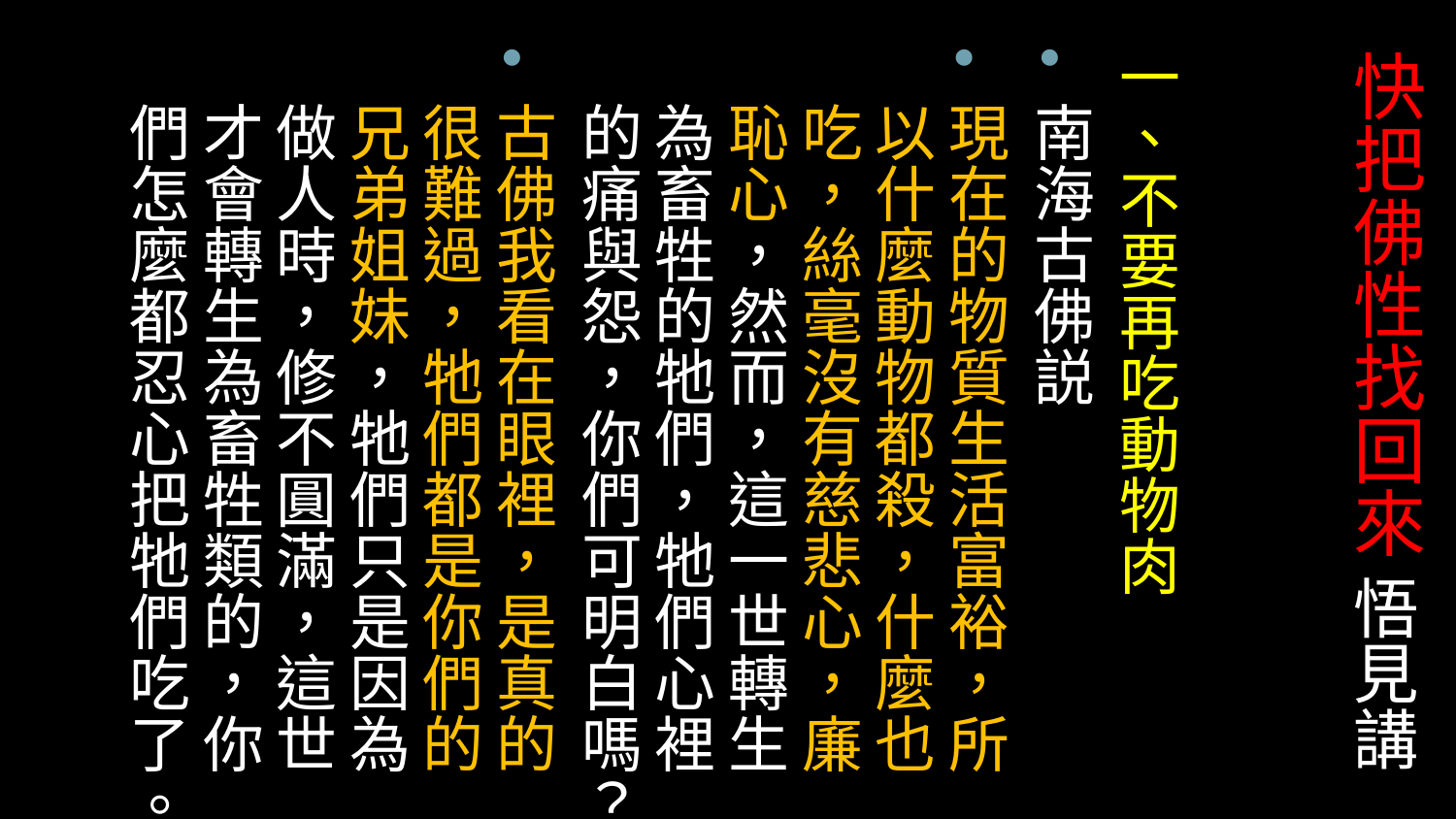

一、不要再吃動物肉
南海古佛説
現在的物質生活富裕，所以什麼動物都殺，什麼也吃，絲毫沒有慈悲心，廉恥心，然而，這一世轉生為畜牲的牠們，牠們心裡的痛與怨，你們可明白嗎？
古佛我看在眼裡，是真的很難過，牠們都是你們的兄弟姐妹，牠們只是因為做人時，修不圓滿，這世才會轉生為畜牲類的，你們怎麼都忍心把牠們吃了。

# 快把佛性找回來 悟見講